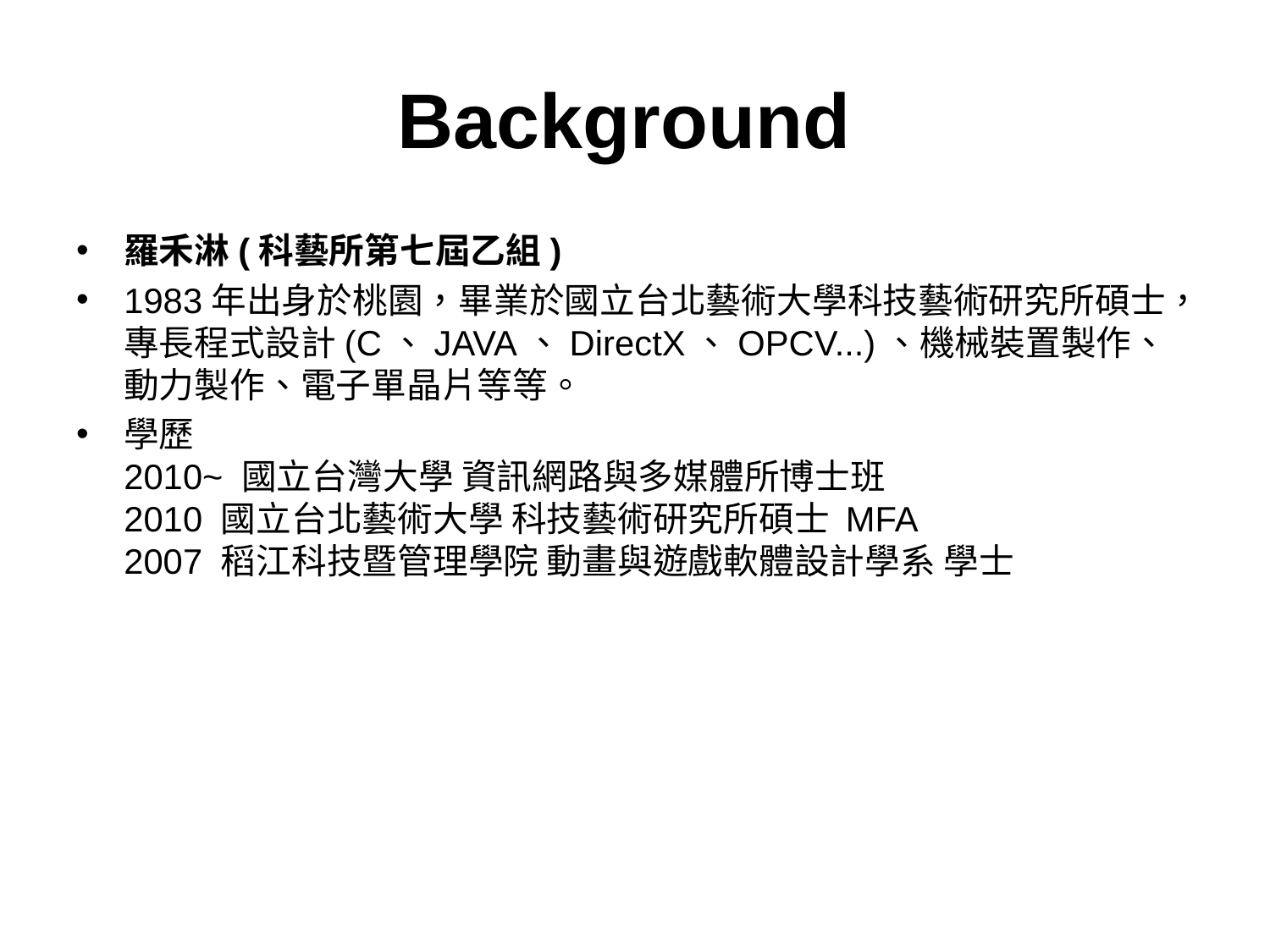

# Background
羅禾淋(科藝所第七屆乙組)
1983年出身於桃園，畢業於國立台北藝術大學科技藝術研究所碩士，專長程式設計(C、JAVA、DirectX、OPCV...)、機械裝置製作、動力製作、電子單晶片等等。
學歷
2010~ 國立台灣大學 資訊網路與多媒體所博士班
2010 國立台北藝術大學 科技藝術研究所碩士 MFA
2007 稻江科技暨管理學院 動畫與遊戲軟體設計學系 學士